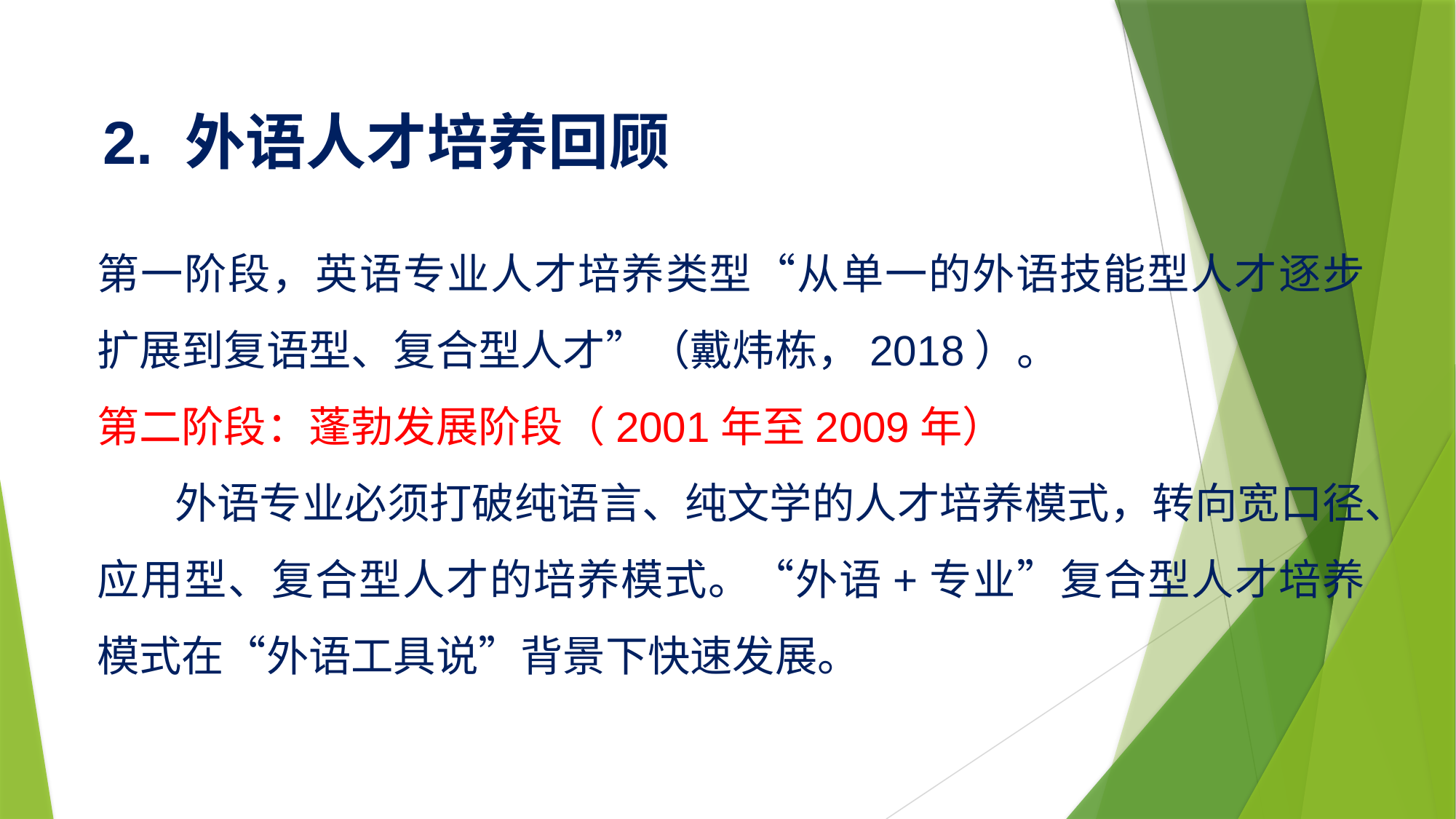

2. 外语人才培养回顾
第一阶段，英语专业人才培养类型“从单一的外语技能型人才逐步扩展到复语型、复合型人才”（戴炜栋，2018）。
第二阶段：蓬勃发展阶段（2001年至2009年）
       外语专业必须打破纯语言、纯文学的人才培养模式，转向宽口径、应用型、复合型人才的培养模式。“外语+专业”复合型人才培养模式在“外语工具说”背景下快速发展。